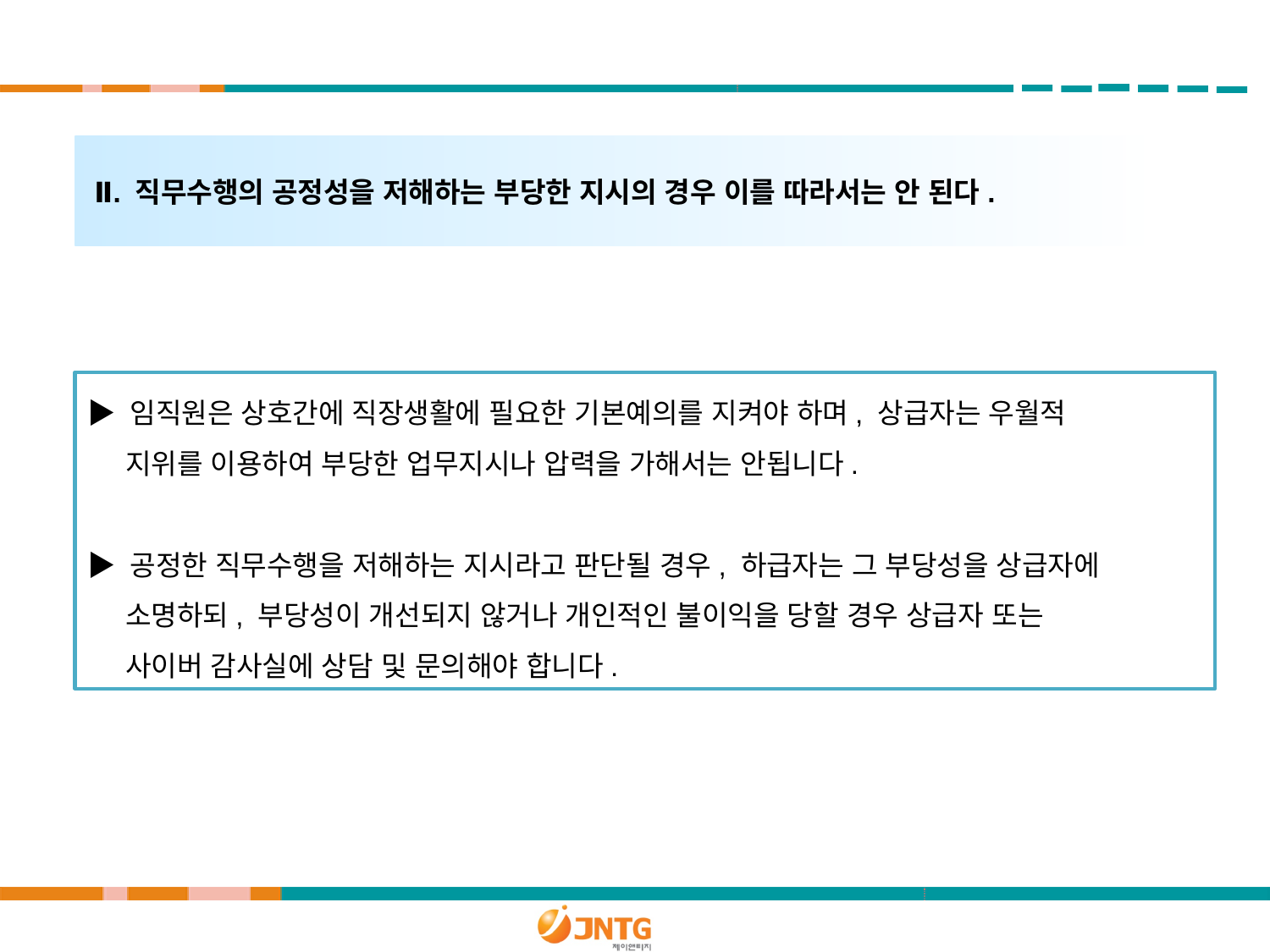

Ⅱ. 직무수행의 공정성을 저해하는 부당한 지시의 경우 이를 따라서는 안 된다.
▶ 임직원은 상호간에 직장생활에 필요한 기본예의를 지켜야 하며, 상급자는 우월적
    지위를 이용하여 부당한 업무지시나 압력을 가해서는 안됩니다.

▶ 공정한 직무수행을 저해하는 지시라고 판단될 경우, 하급자는 그 부당성을 상급자에
    소명하되, 부당성이 개선되지 않거나 개인적인 불이익을 당할 경우 상급자 또는
    사이버 감사실에 상담 및 문의해야 합니다.